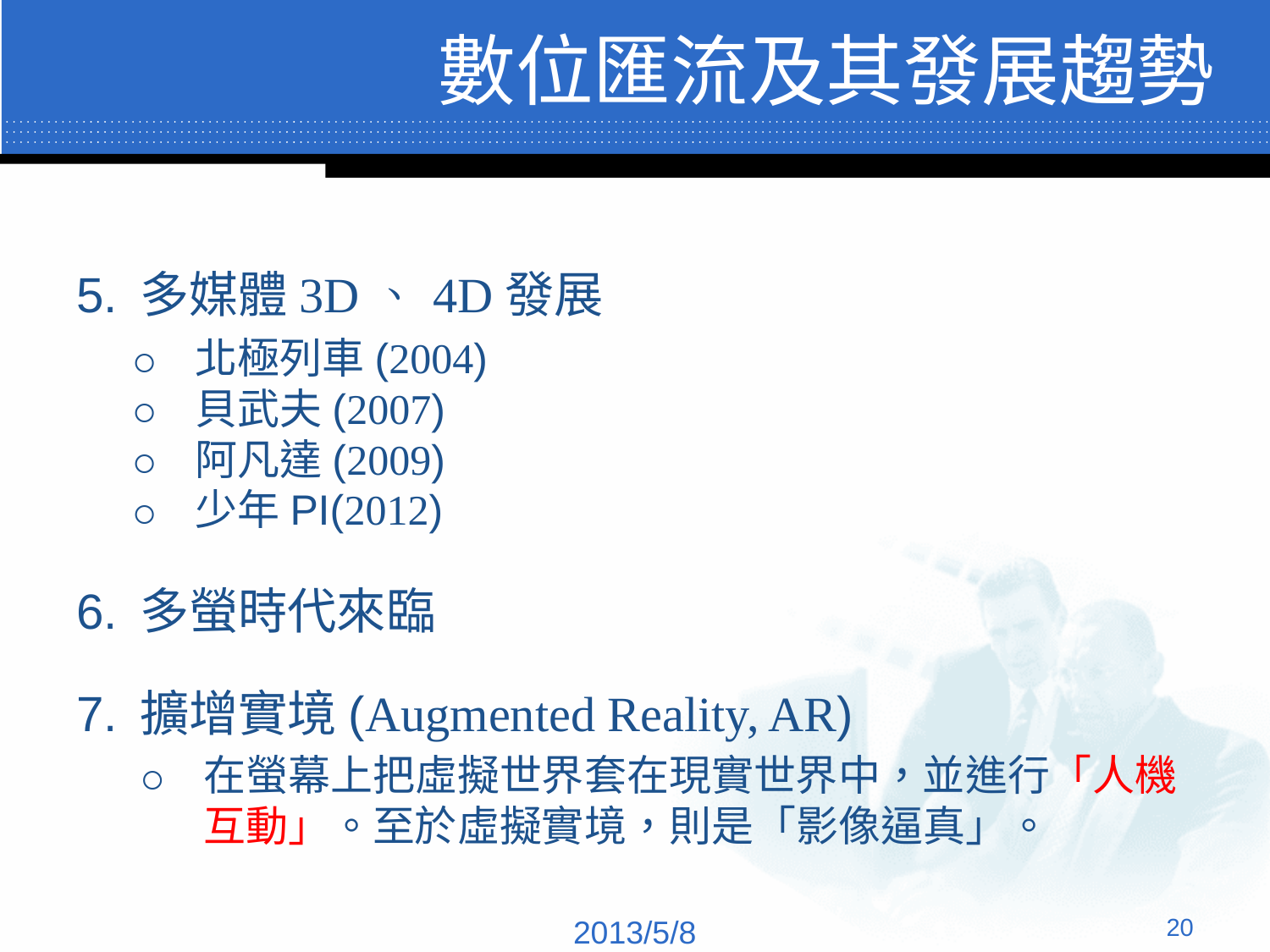

# 數位匯流及其發展趨勢

多媒體3D、4D發展
北極列車(2004)
貝武夫(2007)
阿凡達(2009)
少年PI(2012)

多螢時代來臨

擴增實境(Augmented Reality, AR)
在螢幕上把虛擬世界套在現實世界中，並進行「人機互動」。至於虛擬實境，則是「影像逼真」。

20
2013/5/8